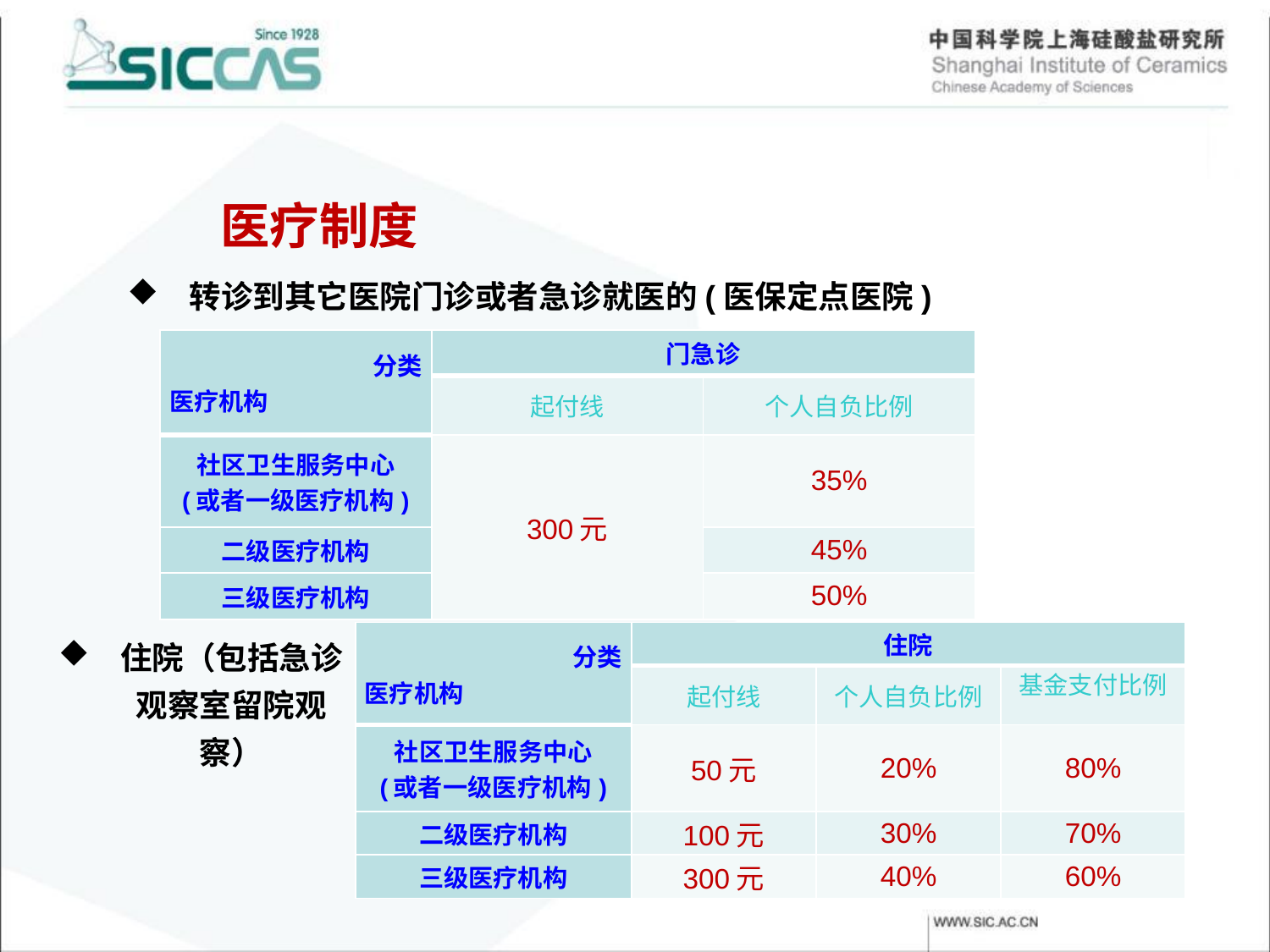

医疗制度
转诊到其它医院门诊或者急诊就医的(医保定点医院)
| 分类 医疗机构 | 门急诊 |  |
| --- | --- | --- |
|  | 起付线 | 个人自负比例 |
| 社区卫生服务中心 (或者一级医疗机构) | 300元 | 35% |
| 二级医疗机构 |  | 45% |
| 三级医疗机构 |  | 50% |
住院（包括急诊观察室留院观察）
| 分类 医疗机构 | 住院 |  |  |
| --- | --- | --- | --- |
|  | 起付线 | 个人自负比例 | 基金支付比例 |
| 社区卫生服务中心 (或者一级医疗机构) | 50元 | 20% | 80% |
| 二级医疗机构 | 100元 | 30% | 70% |
| 三级医疗机构 | 300元 | 40% | 60% |